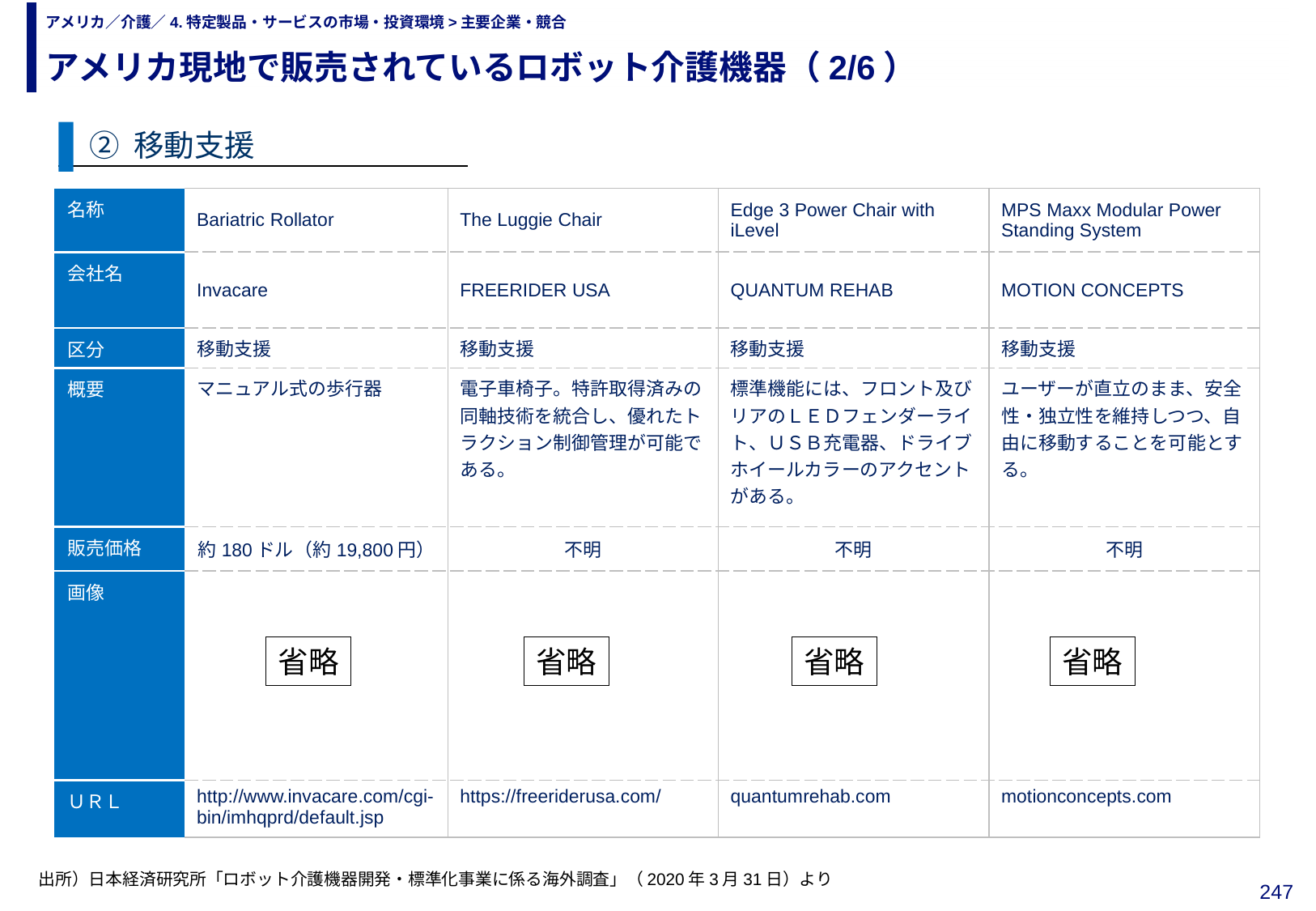

アメリカ現地で販売されているロボット介護機器（2/6）
# アメリカ／介護／4.特定製品・サービスの市場・投資環境>主要企業・競合
② 移動支援

| 名称 | Bariatric Rollator | The Luggie Chair | Edge 3 Power Chair with iLevel | MPS Maxx Modular Power Standing System |
| --- | --- | --- | --- | --- |
| 会社名 | Invacare | FREERIDER USA | QUANTUM REHAB | MOTION CONCEPTS |
| 区分 | 移動支援 | 移動支援 | 移動支援 | 移動支援 |
| 概要 | マニュアル式の歩行器 | 電子車椅子。特許取得済みの同軸技術を統合し、優れたトラクション制御管理が可能である。 | 標準機能には、フロント及びリアのＬＥＤフェンダーライト、ＵＳＢ充電器、ドライブホイールカラーのアクセントがある。 | ユーザーが直立のまま、安全性・独立性を維持しつつ、自由に移動することを可能とする。 |
| 販売価格 | 約180ドル（約19,800円） | 不明 | 不明 | 不明 |
| 画像 |  |  |  |  |
| ＵＲＬ | http://www.invacare.com/cgi-bin/imhqprd/default.jsp | https://freeriderusa.com/ | quantumrehab.com | motionconcepts.com |
省略
省略
省略
省略
出所）日本経済研究所「ロボット介護機器開発・標準化事業に係る海外調査」（2020年3月31日）より